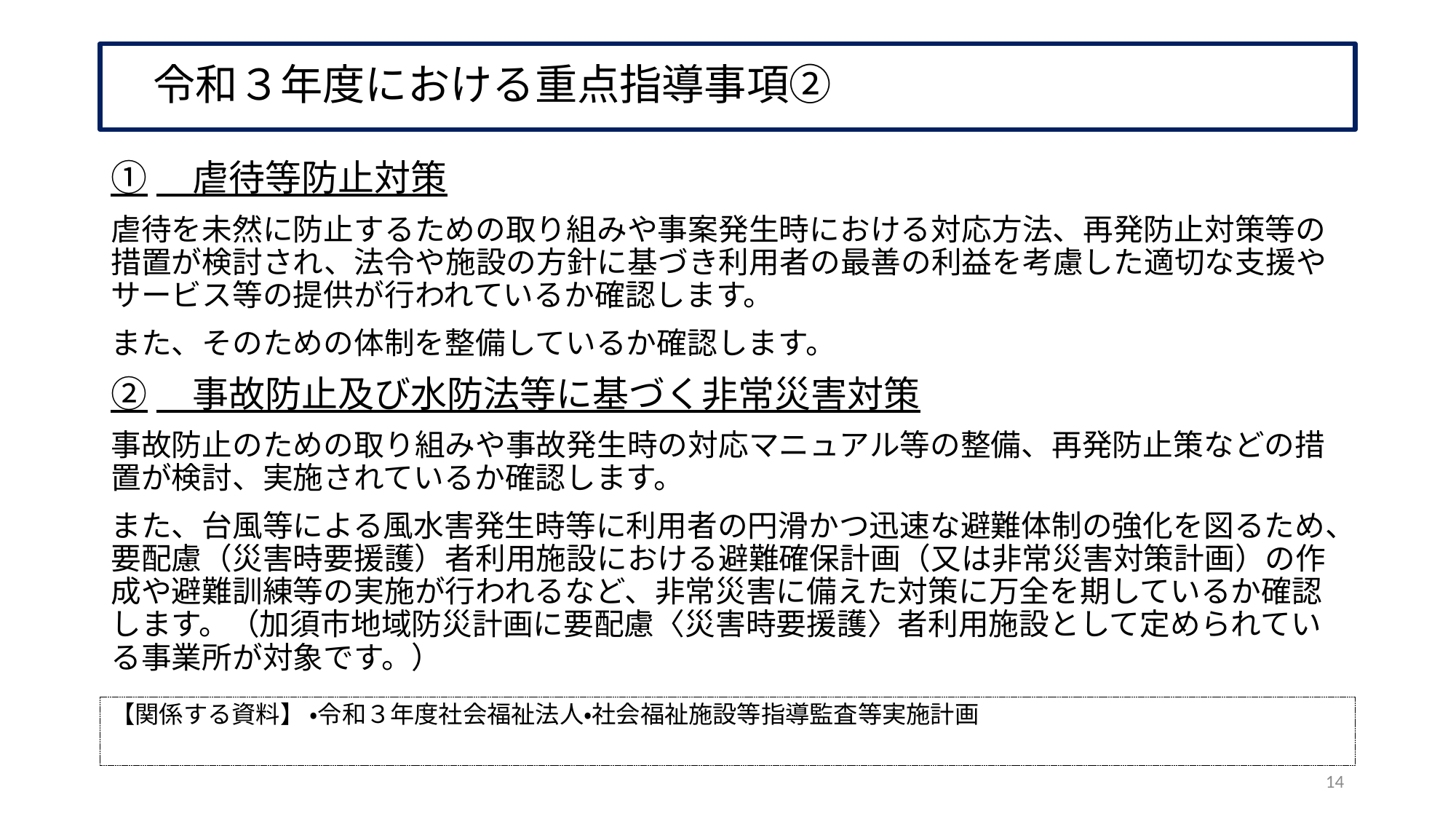

# 令和３年度における重点指導事項②
①　虐待等防止対策
虐待を未然に防止するための取り組みや事案発生時における対応方法、再発防止対策等の措置が検討され、法令や施設の方針に基づき利用者の最善の利益を考慮した適切な支援やサービス等の提供が行われているか確認します。
また、そのための体制を整備しているか確認します。
②　事故防止及び水防法等に基づく非常災害対策
事故防止のための取り組みや事故発生時の対応マニュアル等の整備、再発防止策などの措置が検討、実施されているか確認します。
また、台風等による風水害発生時等に利用者の円滑かつ迅速な避難体制の強化を図るため、要配慮（災害時要援護）者利用施設における避難確保計画（又は非常災害対策計画）の作成や避難訓練等の実施が行われるなど、非常災害に備えた対策に万全を期しているか確認します。（加須市地域防災計画に要配慮〈災害時要援護〉者利用施設として定められている事業所が対象です。）

【関係する資料】 ・令和３年度社会福祉法人・社会福祉施設等指導監査等実施計画
14